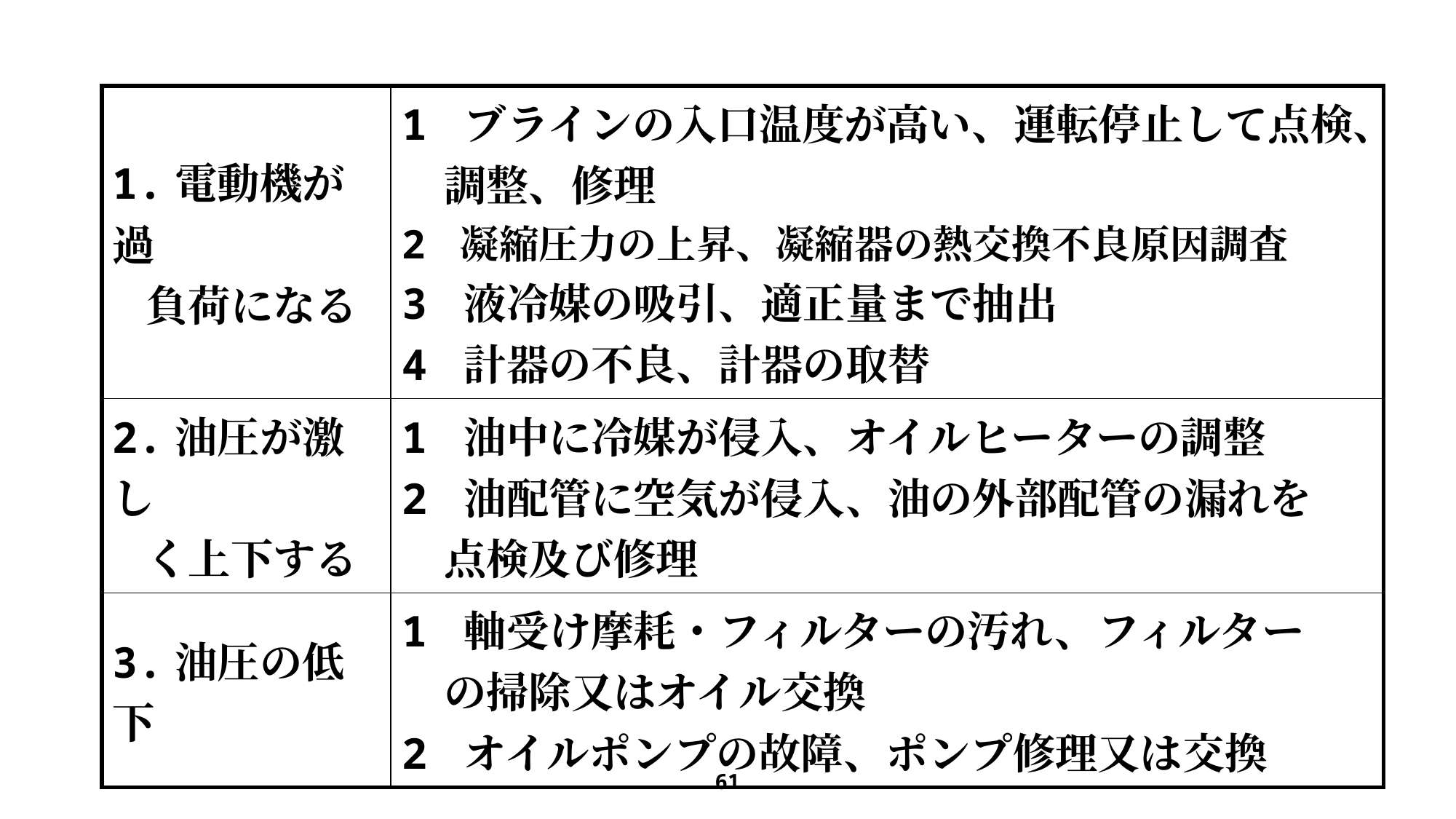

| 1.電動機が過 負荷になる | 1 ブラインの入口温度が高い、運転停止して点検、 　調整、修理 2 凝縮圧力の上昇、凝縮器の熱交換不良原因調査 3 液冷媒の吸引、適正量まで抽出 4 計器の不良、計器の取替 |
| --- | --- |
| 2.油圧が激し く上下する | 1 油中に冷媒が侵入、オイルヒーターの調整 2 油配管に空気が侵入、油の外部配管の漏れを 　点検及び修理 |
| 3.油圧の低下 | 1 軸受け摩耗・フィルターの汚れ、フィルター 　の掃除又はオイル交換 2 オイルポンプの故障、ポンプ修理又は交換 |
61